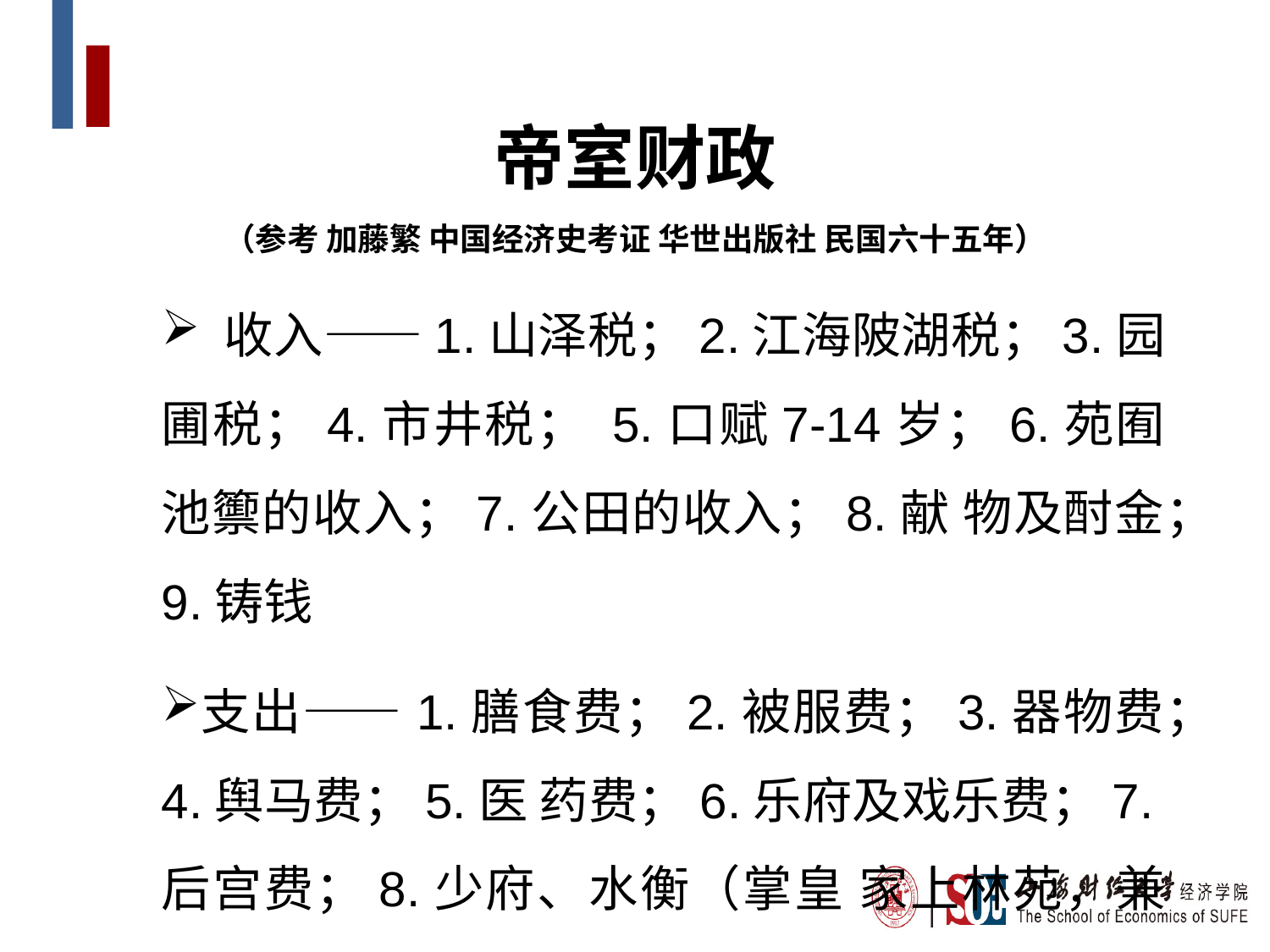

帝室财政
（参考 加藤繁 中国经济史考证 华世出版社 民国六十五年）
 收入——1.山泽税；2.江海陂湖税；3.园圃税；4.市井税； 5.口赋7-14岁；6.苑囿池籞的收入；7.公田的收入；8.献 物及酎金；9.铸钱
支出——1.膳食费；2.被服费；3.器物费；4.舆马费；5.医 药费；6.乐府及戏乐费；7.后宫费；8.少府、水衡（掌皇 家上林苑，兼管税收、铸钱）的杂费；9.赏赐费